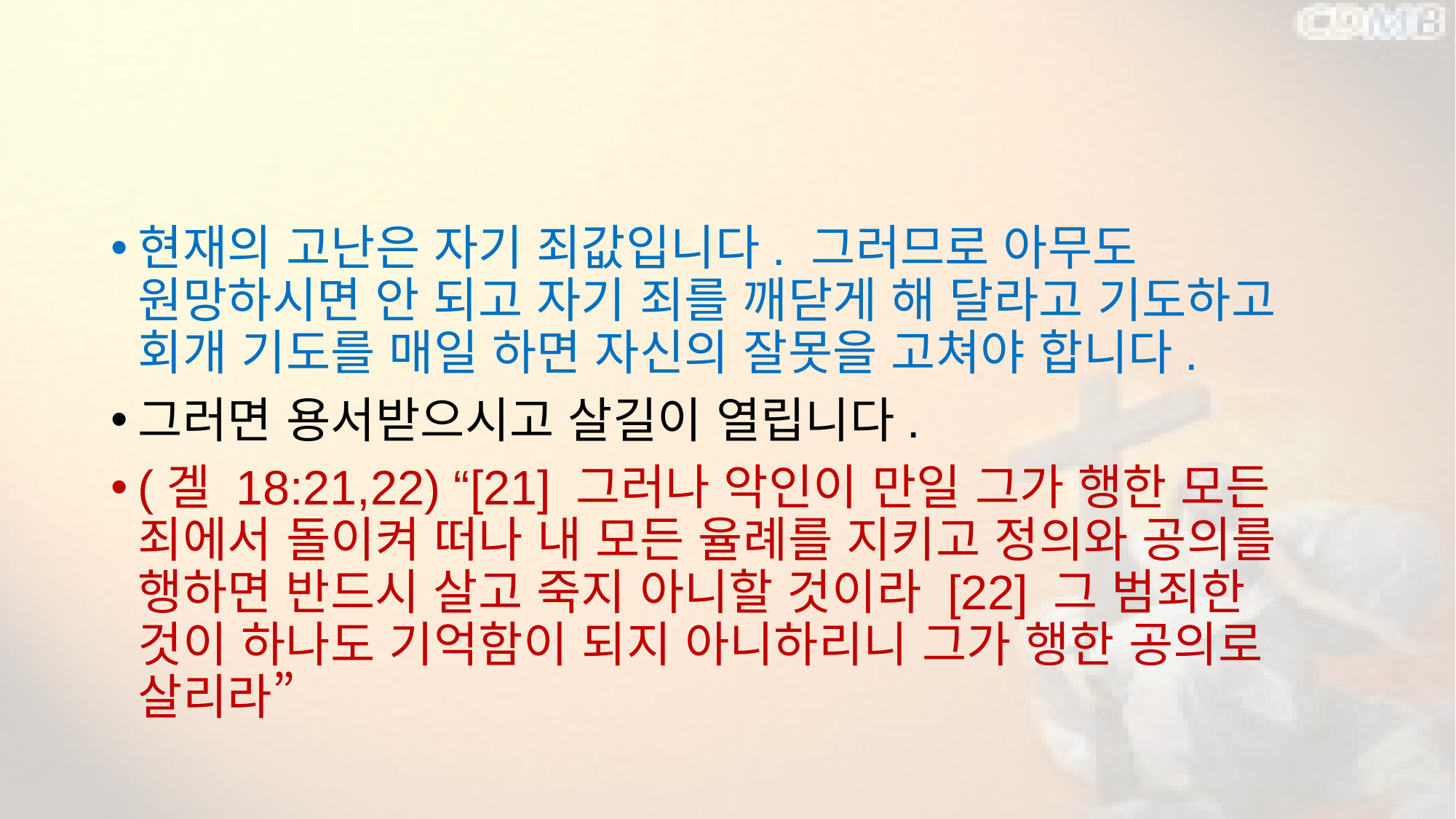

#
현재의 고난은 자기 죄값입니다. 그러므로 아무도 원망하시면 안 되고 자기 죄를 깨닫게 해 달라고 기도하고 회개 기도를 매일 하면 자신의 잘못을 고쳐야 합니다.
그러면 용서받으시고 살길이 열립니다.
(겔 18:21,22) “[21] 그러나 악인이 만일 그가 행한 모든 죄에서 돌이켜 떠나 내 모든 율례를 지키고 정의와 공의를 행하면 반드시 살고 죽지 아니할 것이라 [22] 그 범죄한 것이 하나도 기억함이 되지 아니하리니 그가 행한 공의로 살리라”